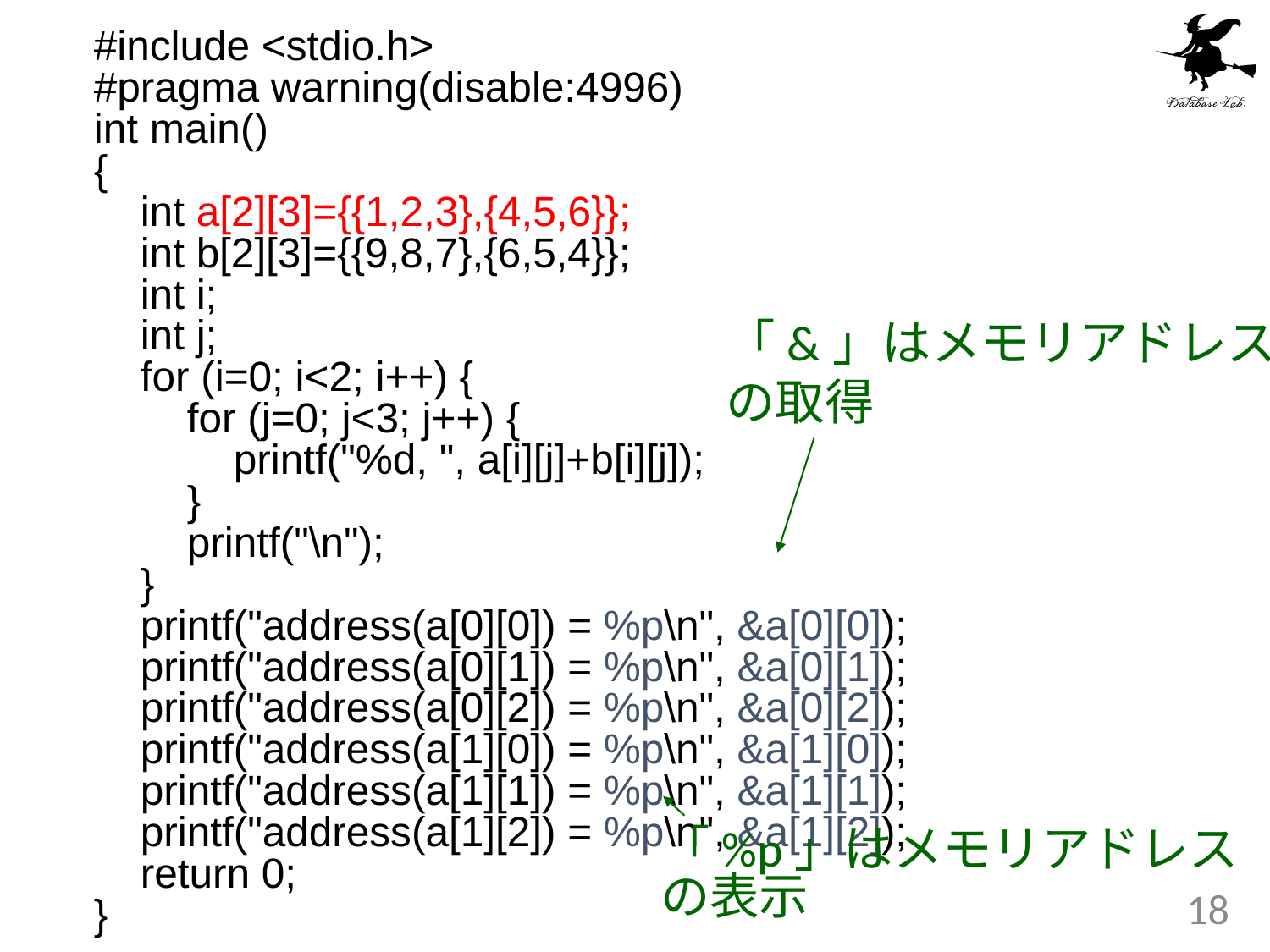

#include <stdio.h>
#pragma warning(disable:4996)
int main()
{
    int a[2][3]={{1,2,3},{4,5,6}};
    int b[2][3]={{9,8,7},{6,5,4}};
    int i;
    int j;
    for (i=0; i<2; i++) {
        for (j=0; j<3; j++) {
            printf("%d, ", a[i][j]+b[i][j]);
        }
        printf("\n");
    }
    printf("address(a[0][0]) = %p\n", &a[0][0]);
    printf("address(a[0][1]) = %p\n", &a[0][1]);
    printf("address(a[0][2]) = %p\n", &a[0][2]);
    printf("address(a[1][0]) = %p\n", &a[1][0]);
    printf("address(a[1][1]) = %p\n", &a[1][1]);
    printf("address(a[1][2]) = %p\n", &a[1][2]);
    return 0;
}
「&」はメモリアドレス
の取得

「%p」はメモリアドレス
の表示
18